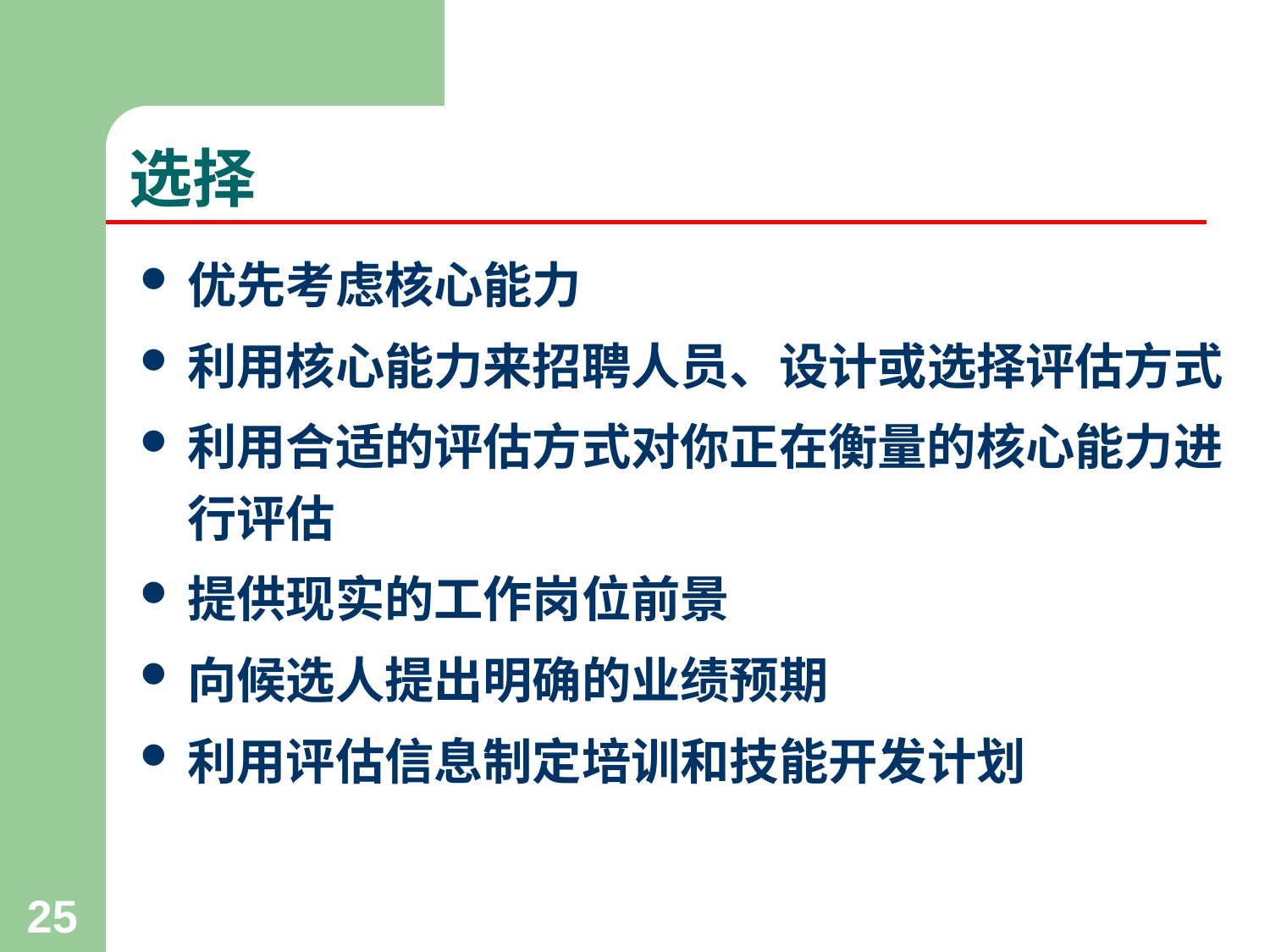

选择
优先考虑核心能力
利用核心能力来招聘人员、设计或选择评估方式
利用合适的评估方式对你正在衡量的核心能力进行评估
提供现实的工作岗位前景
向候选人提出明确的业绩预期
利用评估信息制定培训和技能开发计划
# 25